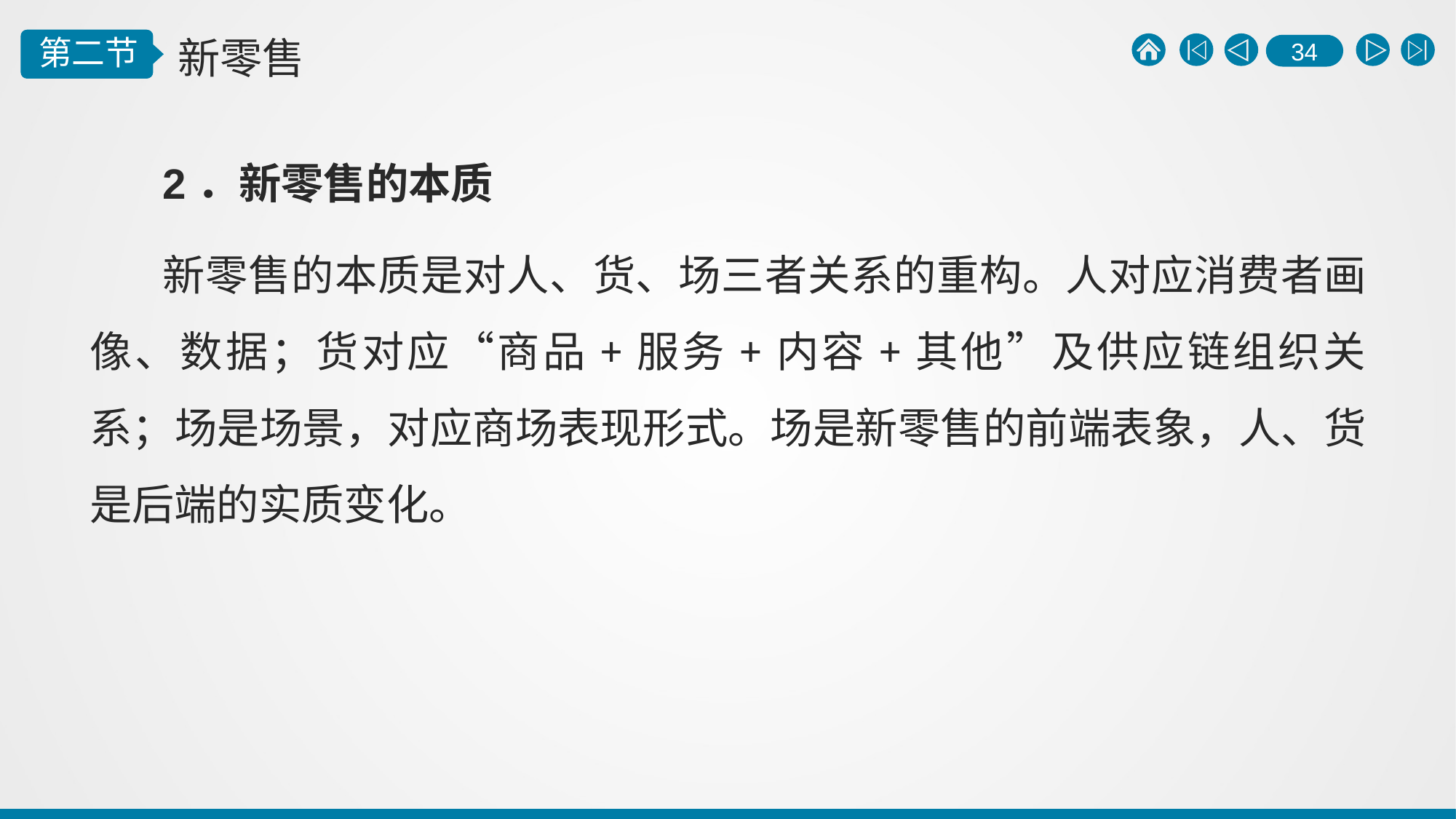

2．新零售的本质
新零售的本质是对人、货、场三者关系的重构。人对应消费者画像、数据；货对应“商品+服务+内容+其他”及供应链组织关系；场是场景，对应商场表现形式。场是新零售的前端表象，人、货是后端的实质变化。